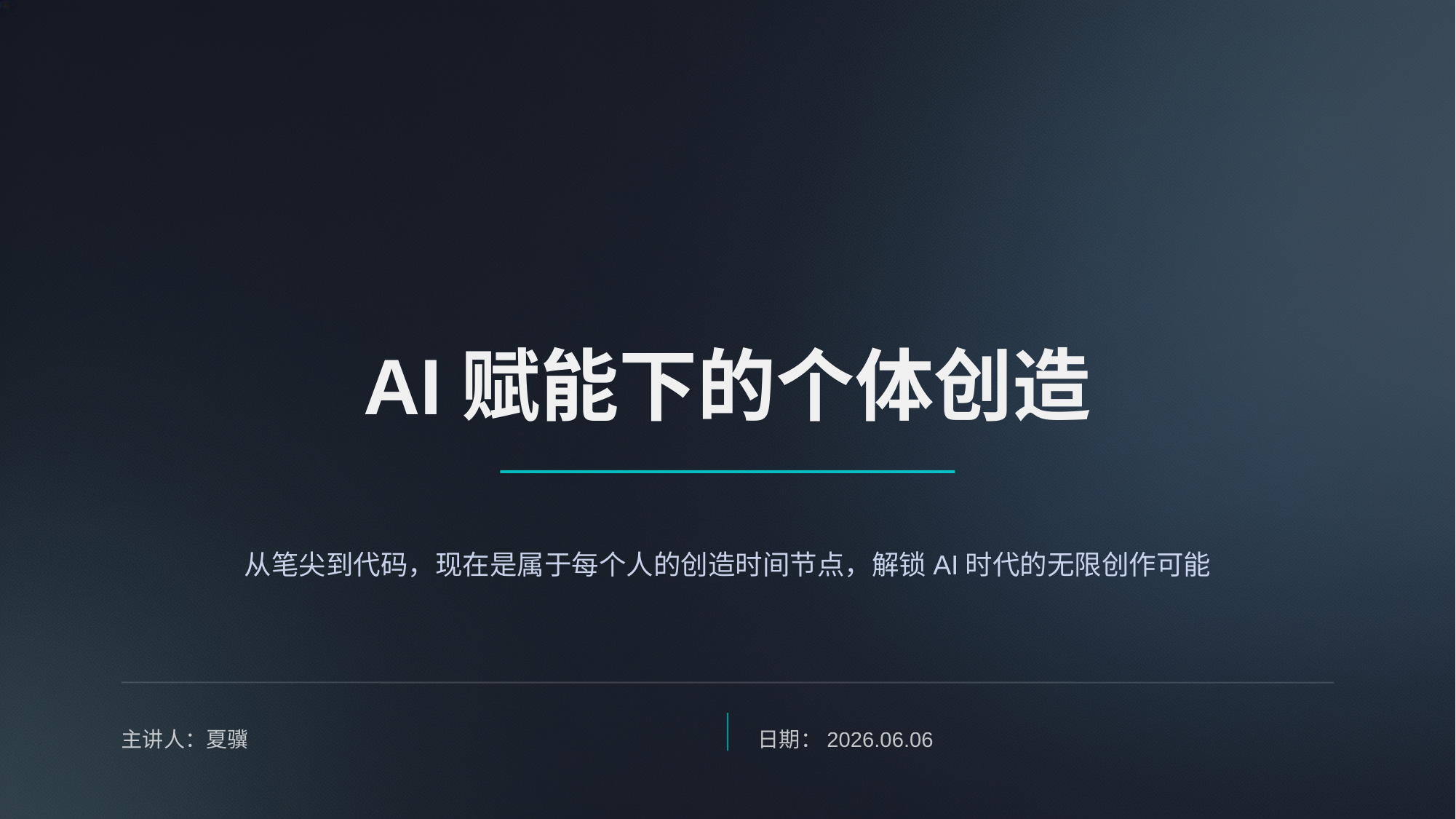

AI赋能下的个体创造

从笔尖到代码，现在是属于每个人的创造时间节点，解锁AI时代的无限创作可能
主讲人：夏骥
日期：2026.06.06